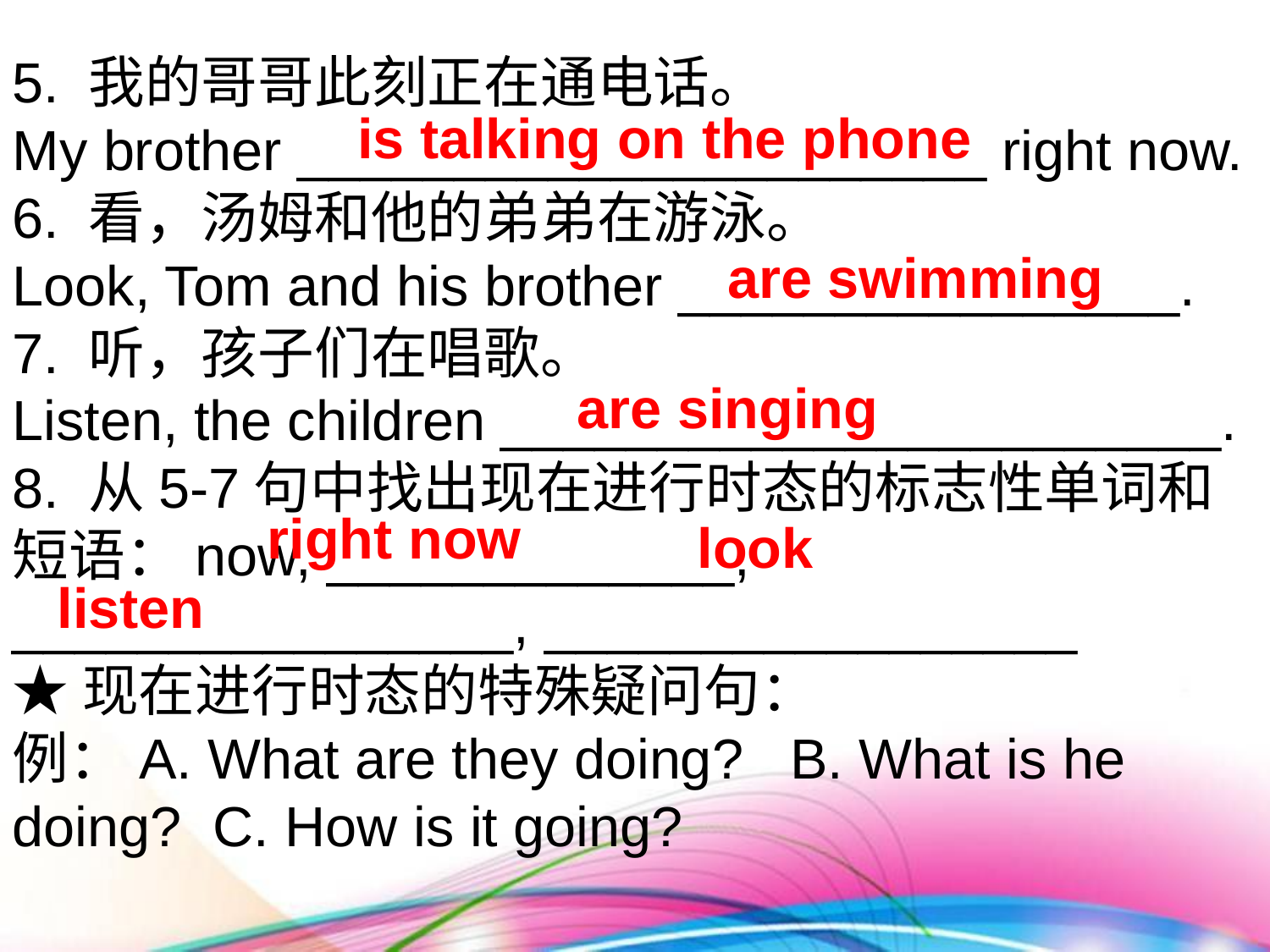

5. 我的哥哥此刻正在通电话。
My brother ______________________ right now.
6. 看，汤姆和他的弟弟在游泳。
Look, Tom and his brother ________________.
7. 听，孩子们在唱歌。
Listen, the children _______________________.
8. 从5-7句中找出现在进行时态的标志性单词和短语：now, _____________, ________________, _________________
★现在进行时态的特殊疑问句：
例：A. What are they doing?   B. What is he doing?  C. How is it going?
is talking on the phone
are swimming
are singing
right now
look
listen